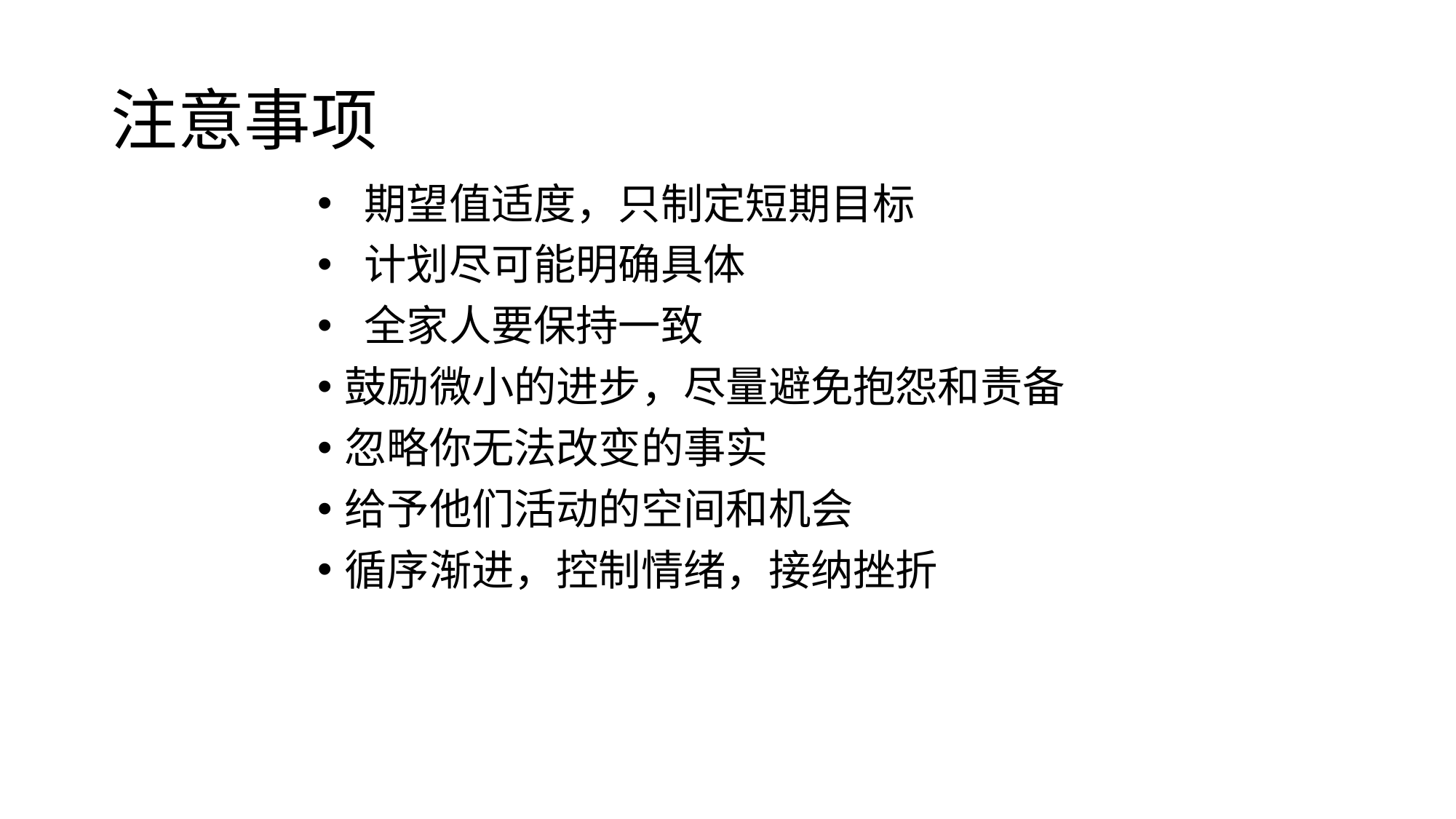

# 注意事项
 期望值适度，只制定短期目标
 计划尽可能明确具体
 全家人要保持一致
鼓励微小的进步，尽量避免抱怨和责备
忽略你无法改变的事实
给予他们活动的空间和机会
循序渐进，控制情绪，接纳挫折
95